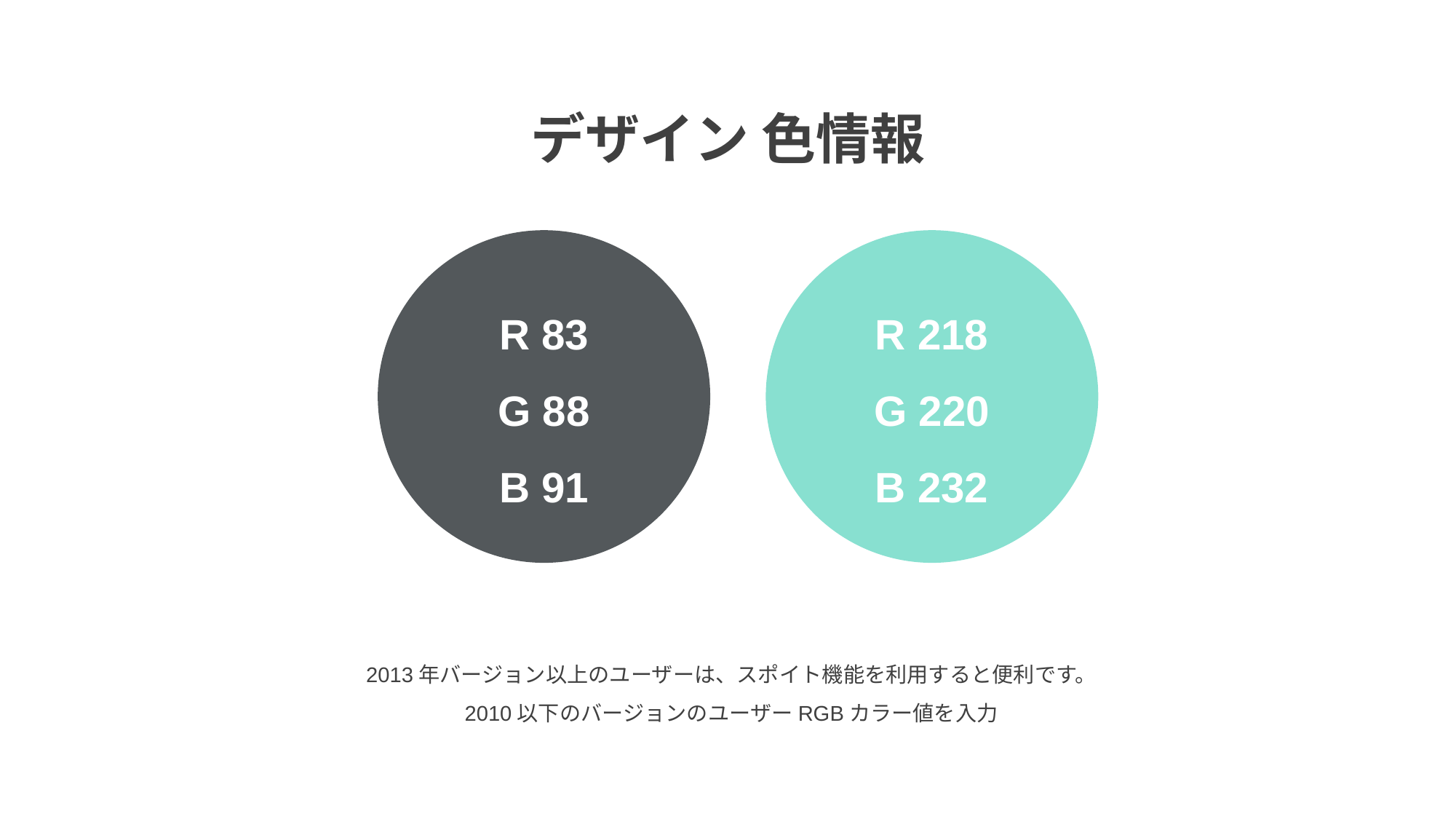

デザイン 色情報
R 83
G 88
B 91
R 218
G 220
B 232
2013年バージョン以上のユーザーは、スポイト機能を利用すると便利です。
2010以下のバージョンのユーザーRGBカラー値を入力